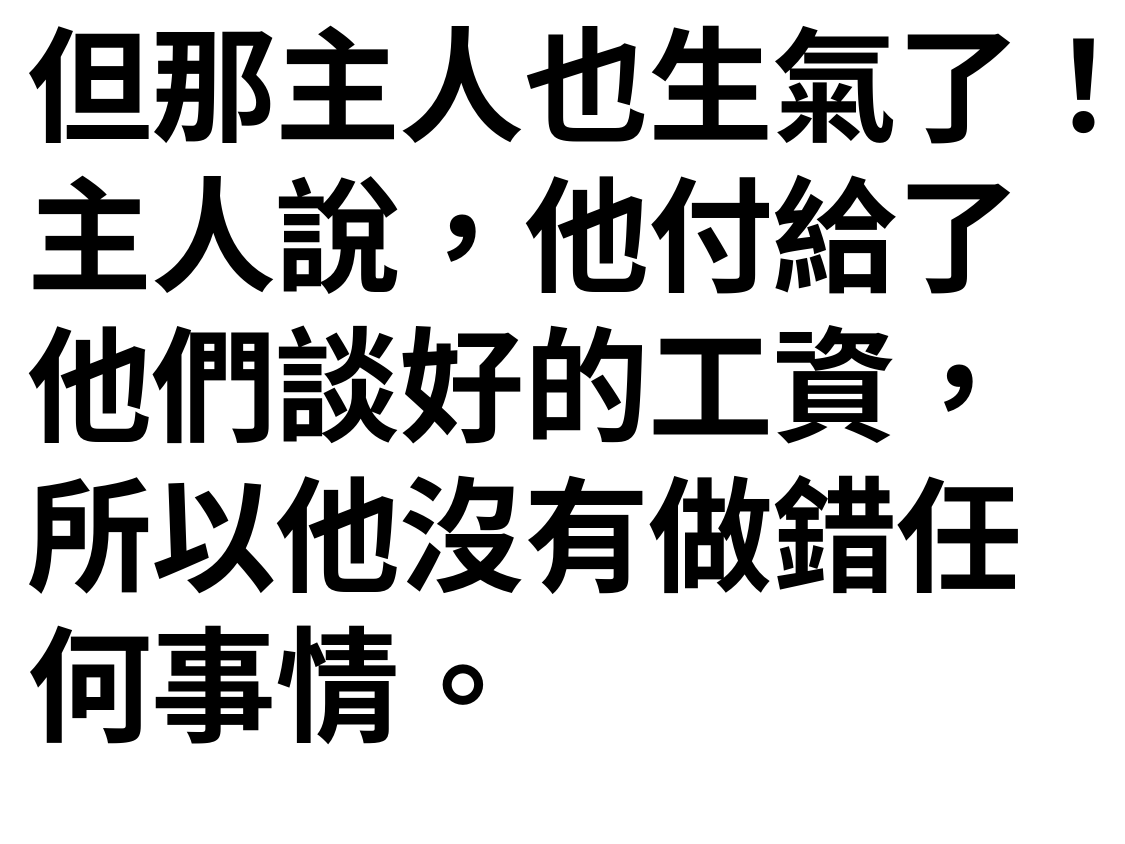

但那主人也生氣了！主人說，他付給了他們談好的工資，所以他沒有做錯任何事情。